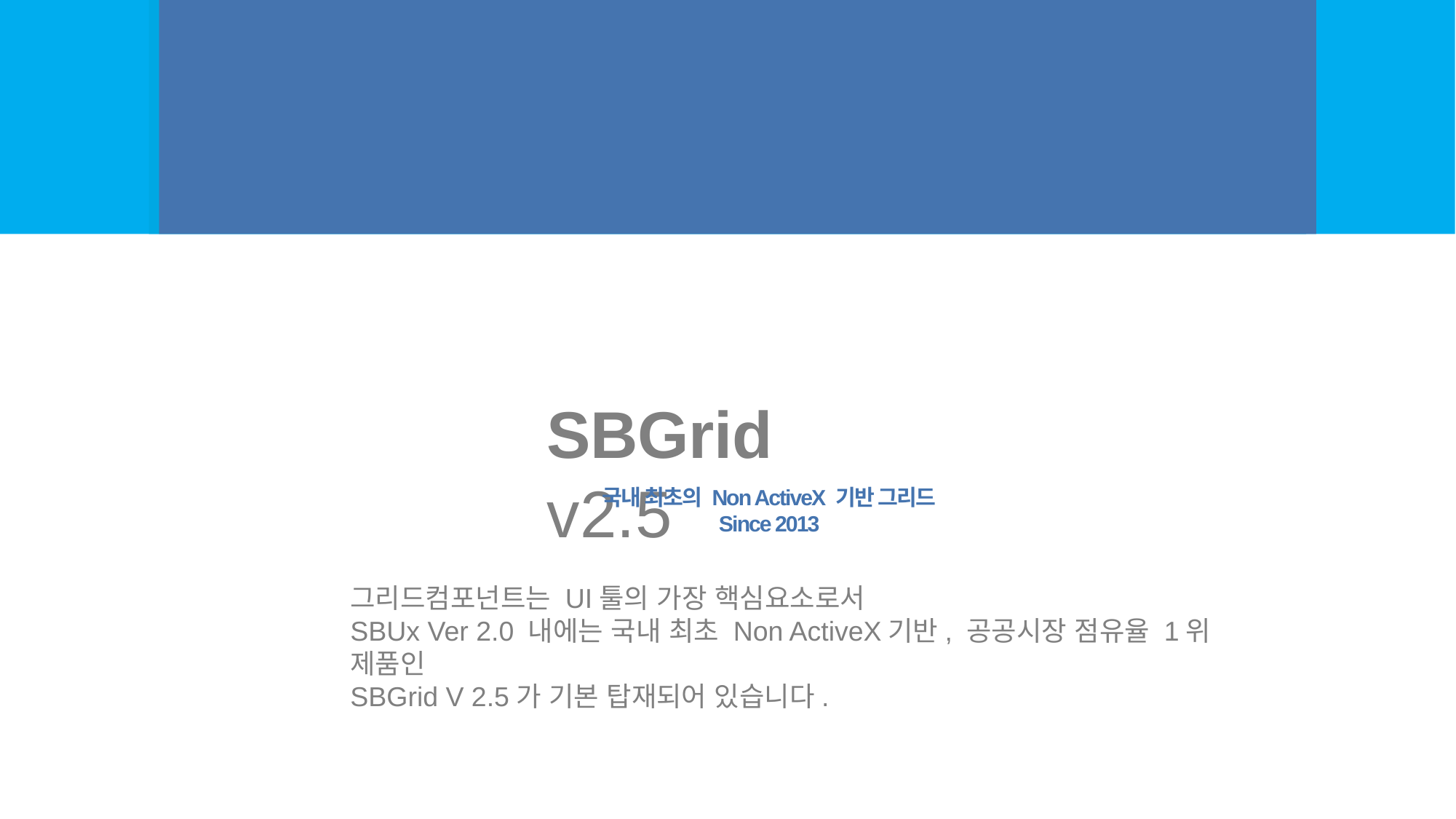

SBGrid v2.5
국내 최초의 Non ActiveX 기반 그리드
Since 2013
그리드컴포넌트는 UI툴의 가장 핵심요소로서
SBUx Ver 2.0 내에는 국내 최초 Non ActiveX기반, 공공시장 점유율 1위 제품인
SBGrid V 2.5가 기본 탑재되어 있습니다.